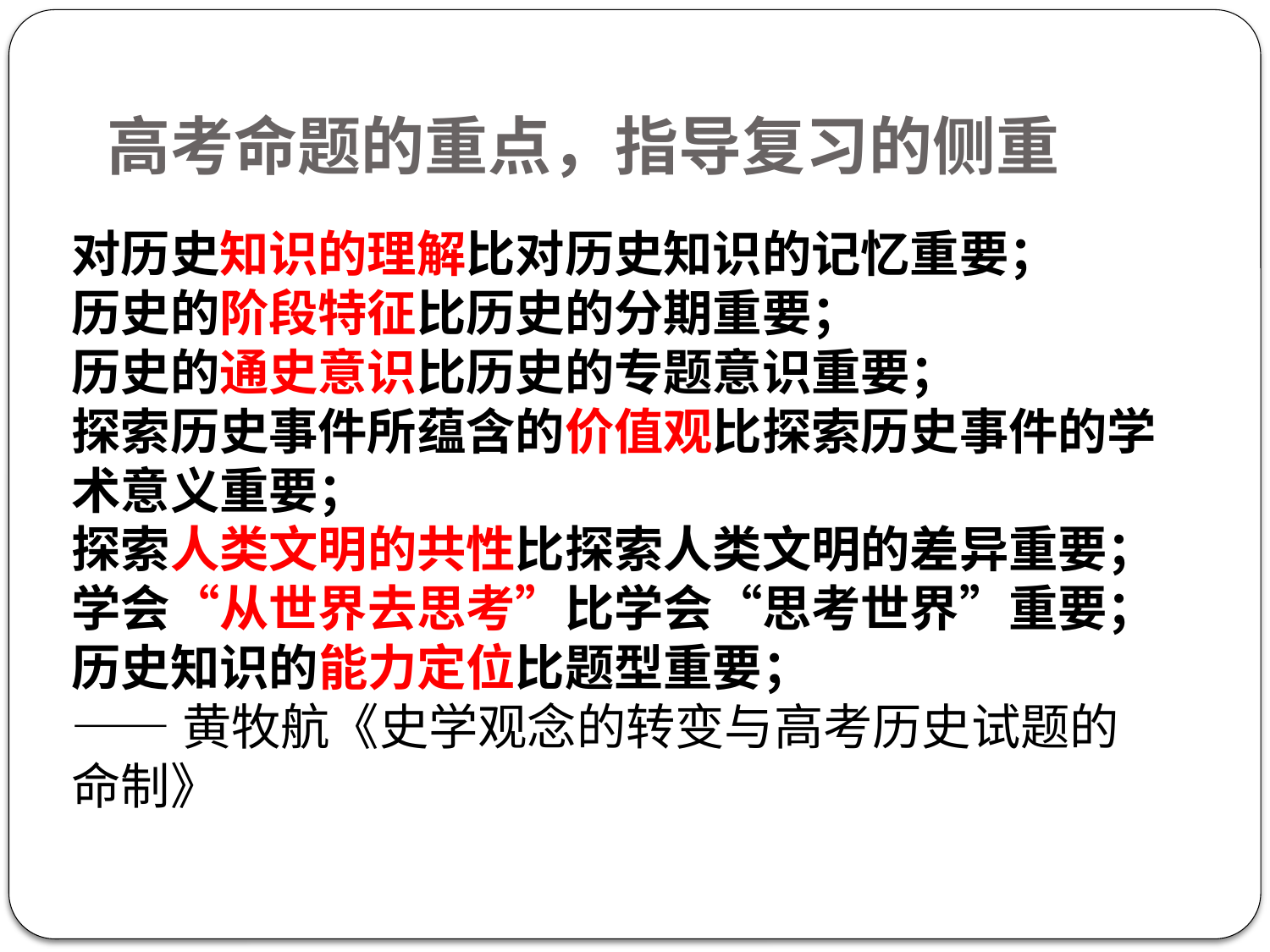

# 高考命题的重点，指导复习的侧重
对历史知识的理解比对历史知识的记忆重要；
历史的阶段特征比历史的分期重要；
历史的通史意识比历史的专题意识重要；
探索历史事件所蕴含的价值观比探索历史事件的学术意义重要；
探索人类文明的共性比探索人类文明的差异重要；
学会“从世界去思考”比学会“思考世界”重要；
历史知识的能力定位比题型重要；
——黄牧航《史学观念的转变与高考历史试题的
命制》